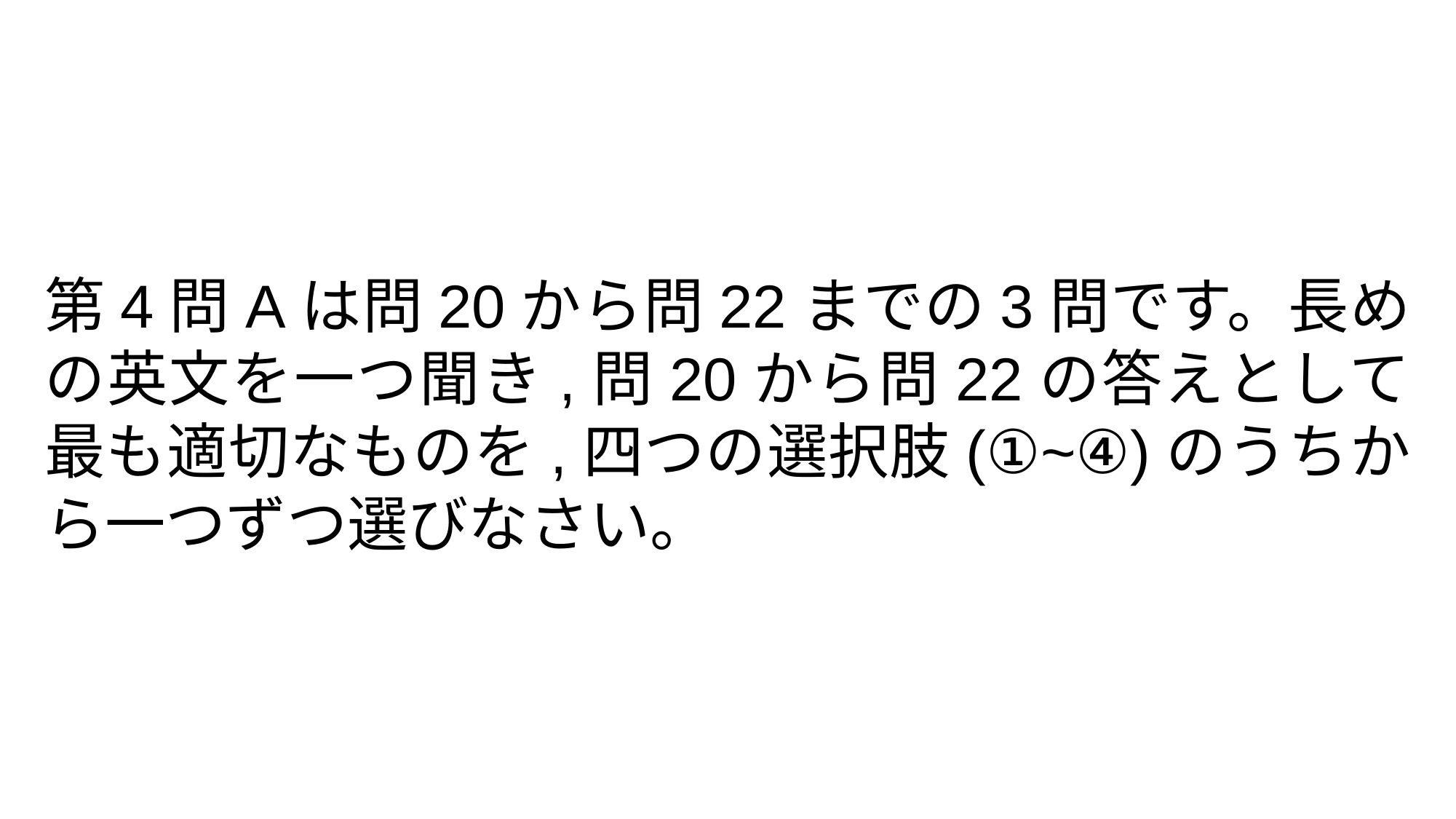

第4問Aは問20から問22までの3問です。長めの英文を一つ聞き,問20から問22の答えとして最も適切なものを,四つの選択肢(①~④)のうちから一つずつ選びなさい。